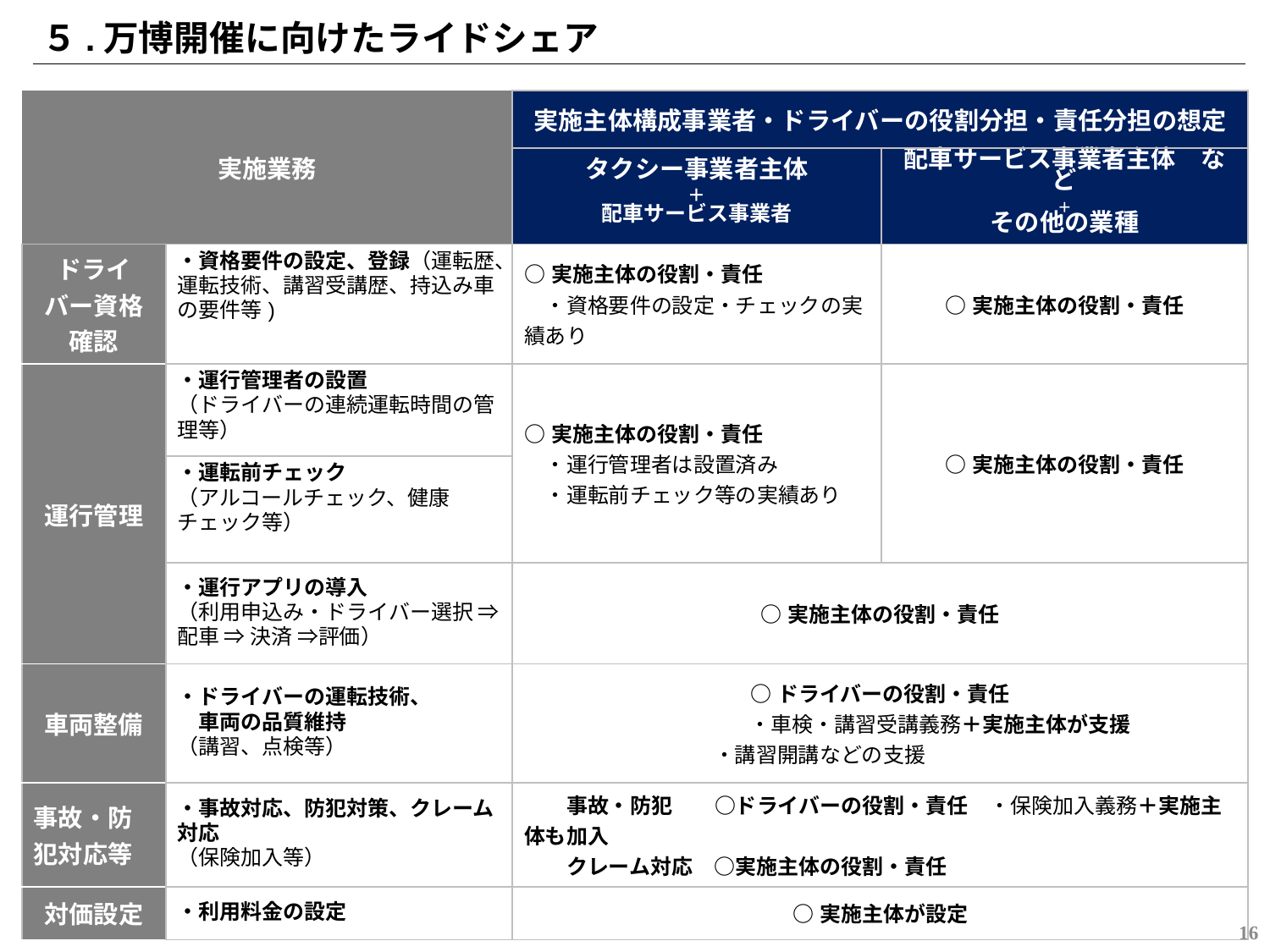

５.万博開催に向けたライドシェア
| 実施業務 |  | 実施主体構成事業者・ドライバーの役割分担・責任分担の想定 |  |
| --- | --- | --- | --- |
|  |  | タクシー事業者主体 ＋ 配車サービス事業者 | 配車サービス事業者主体　など ＋ その他の業種 |
| ドライバー資格確認 | ・資格要件の設定、登録（運転歴、運転技術、講習受講歴、持込み車の要件等) | ○実施主体の役割・責任 　・資格要件の設定・チェックの実績あり | ○実施主体の役割・責任 |
| 運行管理 | ・運行管理者の設置 （ドライバーの連続運転時間の管理等） | ○実施主体の役割・責任 　・運行管理者は設置済み 　・運転前チェック等の実績あり | ○実施主体の役割・責任 |
| 運行管理 | ・運転前チェック （アルコールチェック、健康チェック等） | ○実施主体の役割・責任 　・ドライバーの運転可否判断 （タクシー事業者ノウハウ有） | ○実施主体の役割・責任 （※ドライバー管理の 　　　ノウハウが必要） |
|  | ・運行アプリの導入 （利用申込み・ドライバー選択 ⇒ 配車 ⇒ 決済 ⇒評価） | ○実施主体の役割・責任 |  |
| 車両整備 | ・ドライバーの運転技術、 　車両の品質維持 （講習、点検等） | ○ドライバーの役割・責任 　・車検・講習受講義務＋実施主体が支援 ・講習開講などの支援 |  |
| 事故・防犯対応等 | ・事故対応、防犯対策、クレーム対応 （保険加入等） | 事故・防犯　　○ドライバーの役割・責任　・保険加入義務＋実施主体も加入 　　クレーム対応　○実施主体の役割・責任 |  |
| 対価設定 | ・利用料金の設定 | ○実施主体が設定 |  |
16